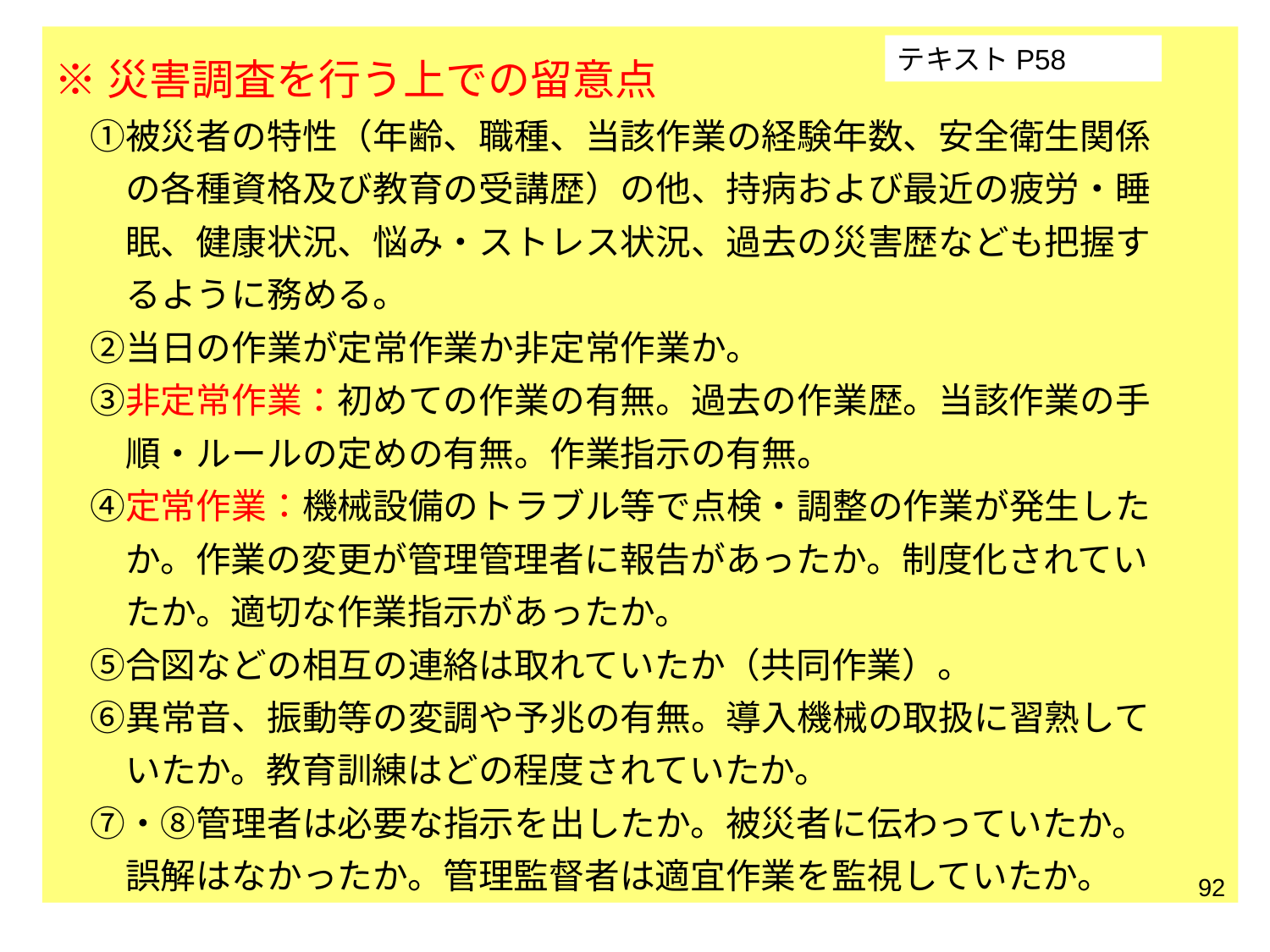

※災害調査を行う上での留意点
　①被災者の特性（年齢、職種、当該作業の経験年数、安全衛生関係
　　の各種資格及び教育の受講歴）の他、持病および最近の疲労・睡
　　眠、健康状況、悩み・ストレス状況、過去の災害歴なども把握す
　　るように務める。
　②当日の作業が定常作業か非定常作業か。
　③非定常作業：初めての作業の有無。過去の作業歴。当該作業の手
　　順・ルールの定めの有無。作業指示の有無。
　④定常作業：機械設備のトラブル等で点検・調整の作業が発生した
　　か。作業の変更が管理管理者に報告があったか。制度化されてい
　　たか。適切な作業指示があったか。
　⑤合図などの相互の連絡は取れていたか（共同作業）。
　⑥異常音、振動等の変調や予兆の有無。導入機械の取扱に習熟して
　　いたか。教育訓練はどの程度されていたか。
　⑦・⑧管理者は必要な指示を出したか。被災者に伝わっていたか。
　　誤解はなかったか。管理監督者は適宜作業を監視していたか。
テキストP58
92